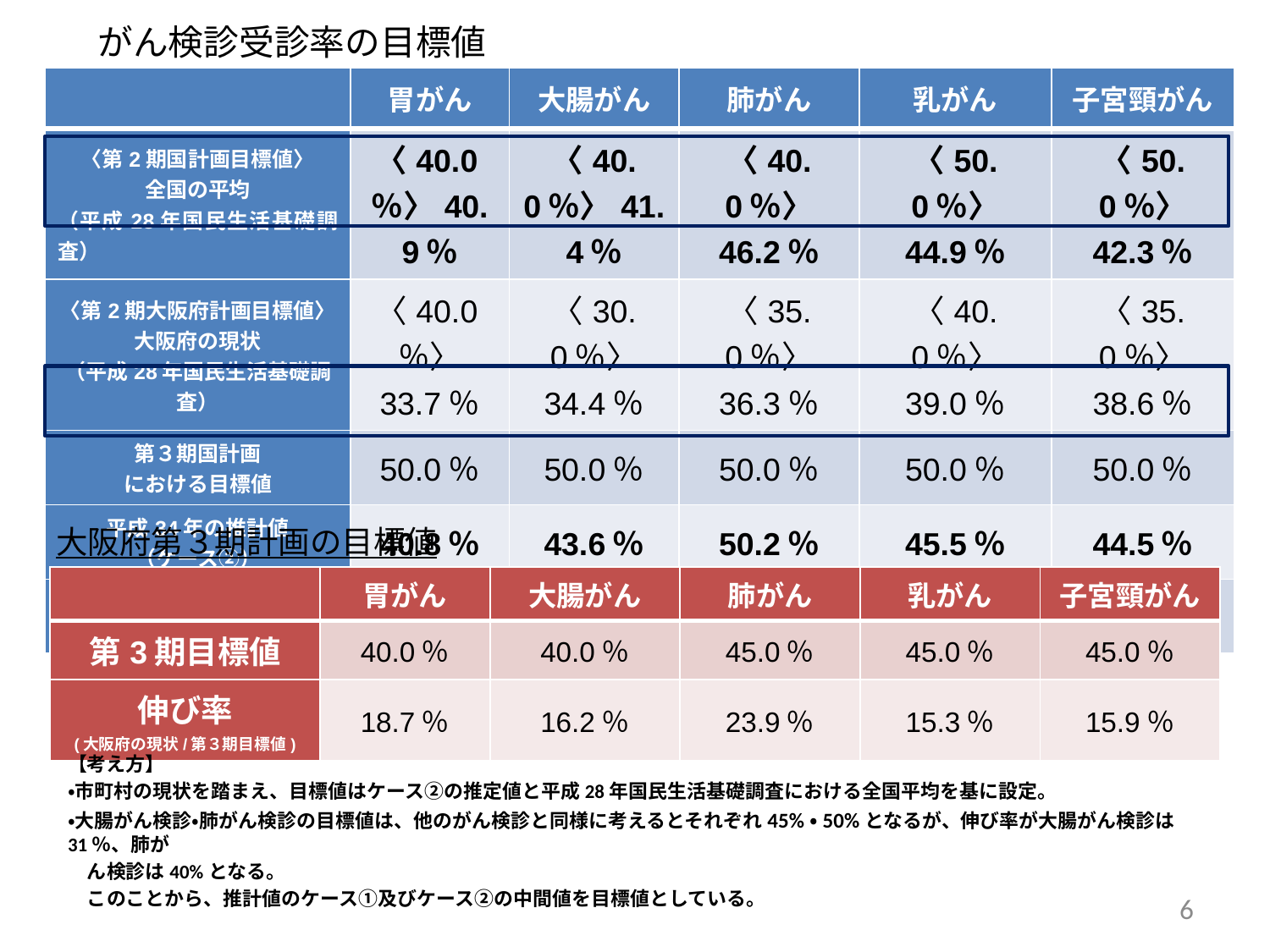

# がん検診受診率の目標値
|  | 胃がん | 大腸がん | 肺がん | 乳がん | 子宮頸がん |
| --- | --- | --- | --- | --- | --- |
| 〈第2期国計画目標値〉 全国の平均 （平成28年国民生活基礎調査） | 〈40.0％〉40.9％ | 〈40.0％〉41.4％ | 〈40.0％〉 46.2％ | 〈50.0％〉 44.9％ | 〈50.0％〉 42.3％ |
| 〈第2期大阪府計画目標値〉 大阪府の現状 （平成28年国民生活基礎調査） | 〈40.0％〉 33.7％ | 〈30.0％〉 34.4％ | 〈35.0％〉 36.3％ | 〈40.0％〉 39.0％ | 〈35.0％〉 38.6％ |
| 第３期国計画 における目標値 | 50.0％ | 50.0％ | 50.0％ | 50.0％ | 50.0％ |
| 平成34年の推計値 （ケース②） | 40.8％ | 43.6％ | 50.2％ | 45.5％ | 44.5％ |
| 平成34年の推計値 （ケース①） | 35.1％ | 35.9％ | 39.7％ | 42.5％ | 42.1％ |

大阪府第３期計画の目標値
|  | 胃がん | 大腸がん | 肺がん | 乳がん | 子宮頸がん |
| --- | --- | --- | --- | --- | --- |
| 第3期目標値 | 40.0％ | 40.0％ | 45.0％ | 45.0％ | 45.0％ |
| 伸び率 (大阪府の現状/第３期目標値) | 18.7％ | 16.2％ | 23.9％ | 15.3％ | 15.9％ |
【考え方】
・市町村の現状を踏まえ、目標値はケース②の推定値と平成28年国民生活基礎調査における全国平均を基に設定。
・大腸がん検診・肺がん検診の目標値は、他のがん検診と同様に考えるとそれぞれ45%・50%となるが、伸び率が大腸がん検診は31％、肺が
　ん検診は40%となる。
　このことから、推計値のケース①及びケース②の中間値を目標値としている。
6